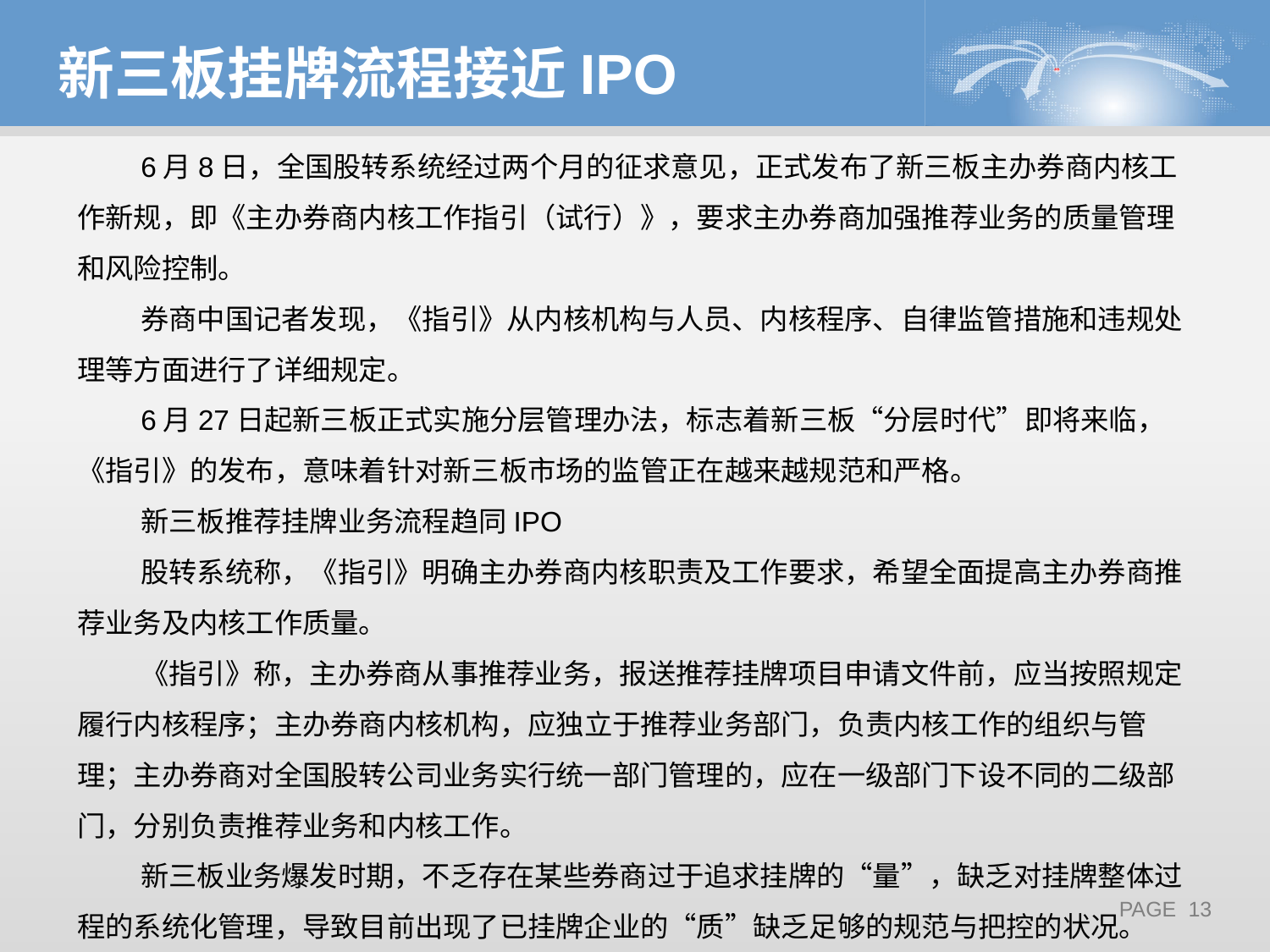

新三板挂牌流程接近IPO
6月8日，全国股转系统经过两个月的征求意见，正式发布了新三板主办券商内核工作新规，即《主办券商内核工作指引（试行）》，要求主办券商加强推荐业务的质量管理和风险控制。
券商中国记者发现，《指引》从内核机构与人员、内核程序、自律监管措施和违规处理等方面进行了详细规定。
6月27日起新三板正式实施分层管理办法，标志着新三板“分层时代”即将来临，《指引》的发布，意味着针对新三板市场的监管正在越来越规范和严格。
新三板推荐挂牌业务流程趋同IPO
股转系统称，《指引》明确主办券商内核职责及工作要求，希望全面提高主办券商推荐业务及内核工作质量。
《指引》称，主办券商从事推荐业务，报送推荐挂牌项目申请文件前，应当按照规定履行内核程序；主办券商内核机构，应独立于推荐业务部门，负责内核工作的组织与管理；主办券商对全国股转公司业务实行统一部门管理的，应在一级部门下设不同的二级部门，分别负责推荐业务和内核工作。
新三板业务爆发时期，不乏存在某些券商过于追求挂牌的“量”，缺乏对挂牌整体过程的系统化管理，导致目前出现了已挂牌企业的“质”缺乏足够的规范与把控的状况。